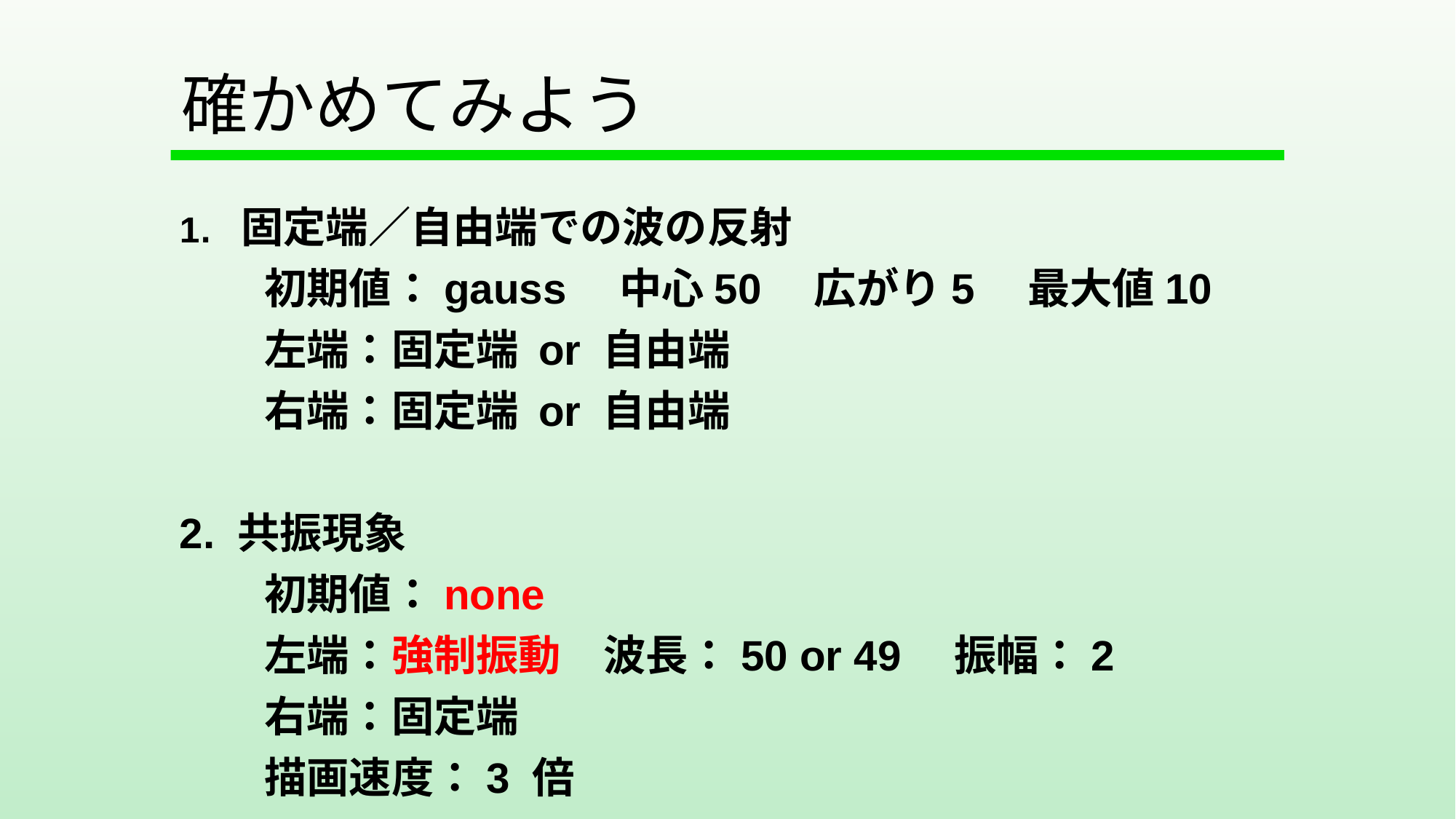

# 確かめてみよう
固定端／自由端での波の反射
　　初期値：gauss　中心50　広がり5　最大値10
　　左端：固定端 or 自由端
　　右端：固定端 or 自由端

2. 共振現象
　　初期値：none
　　左端：強制振動　波長：50 or 49　振幅：2
　　右端：固定端
　　描画速度：3 倍